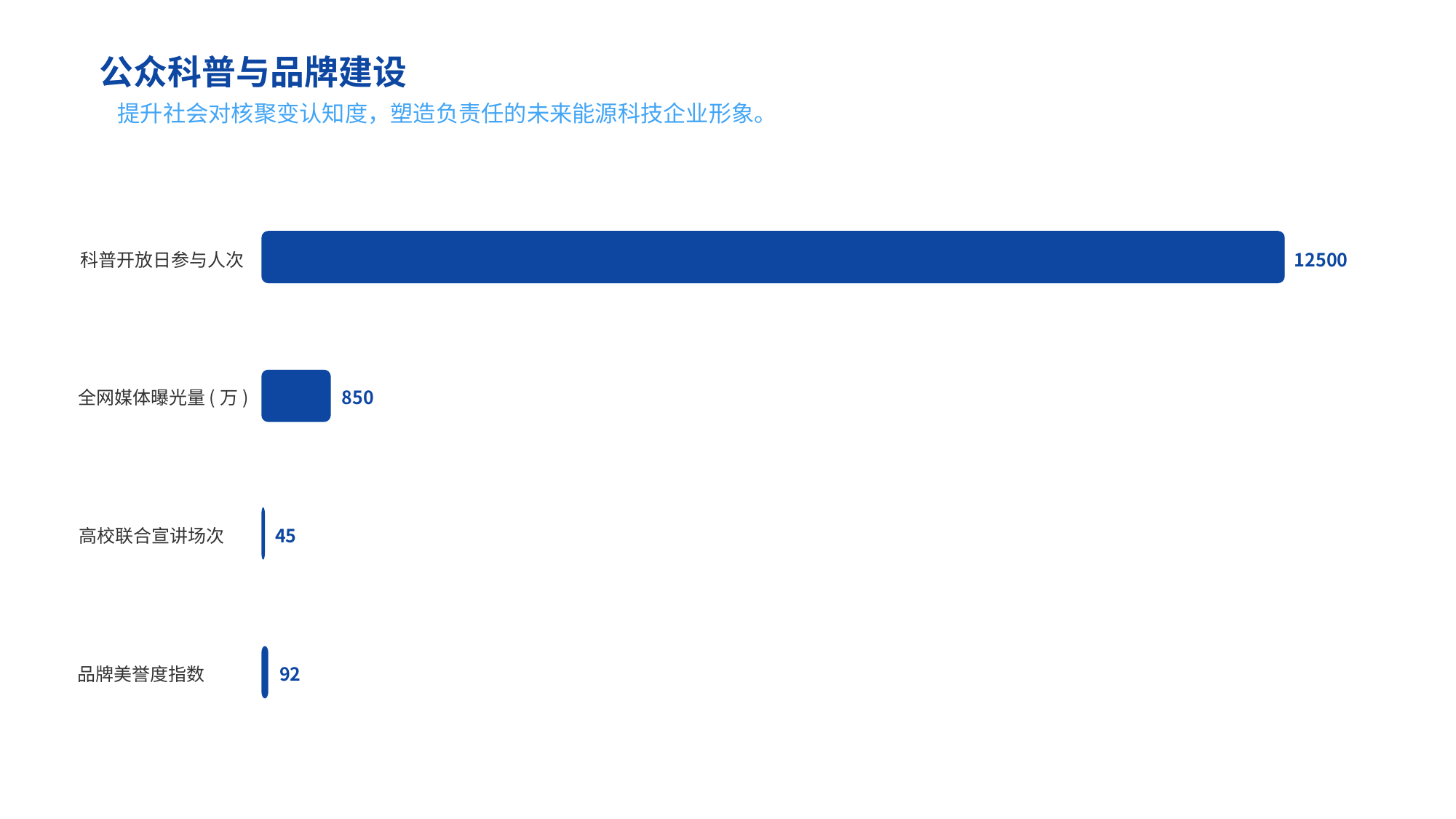

公众科普与品牌建设
提升社会对核聚变认知度，塑造负责任的未来能源科技企业形象。

科普开放日参与人次
12500

全网媒体曝光量(万)
850

高校联合宣讲场次
45

品牌美誉度指数
92